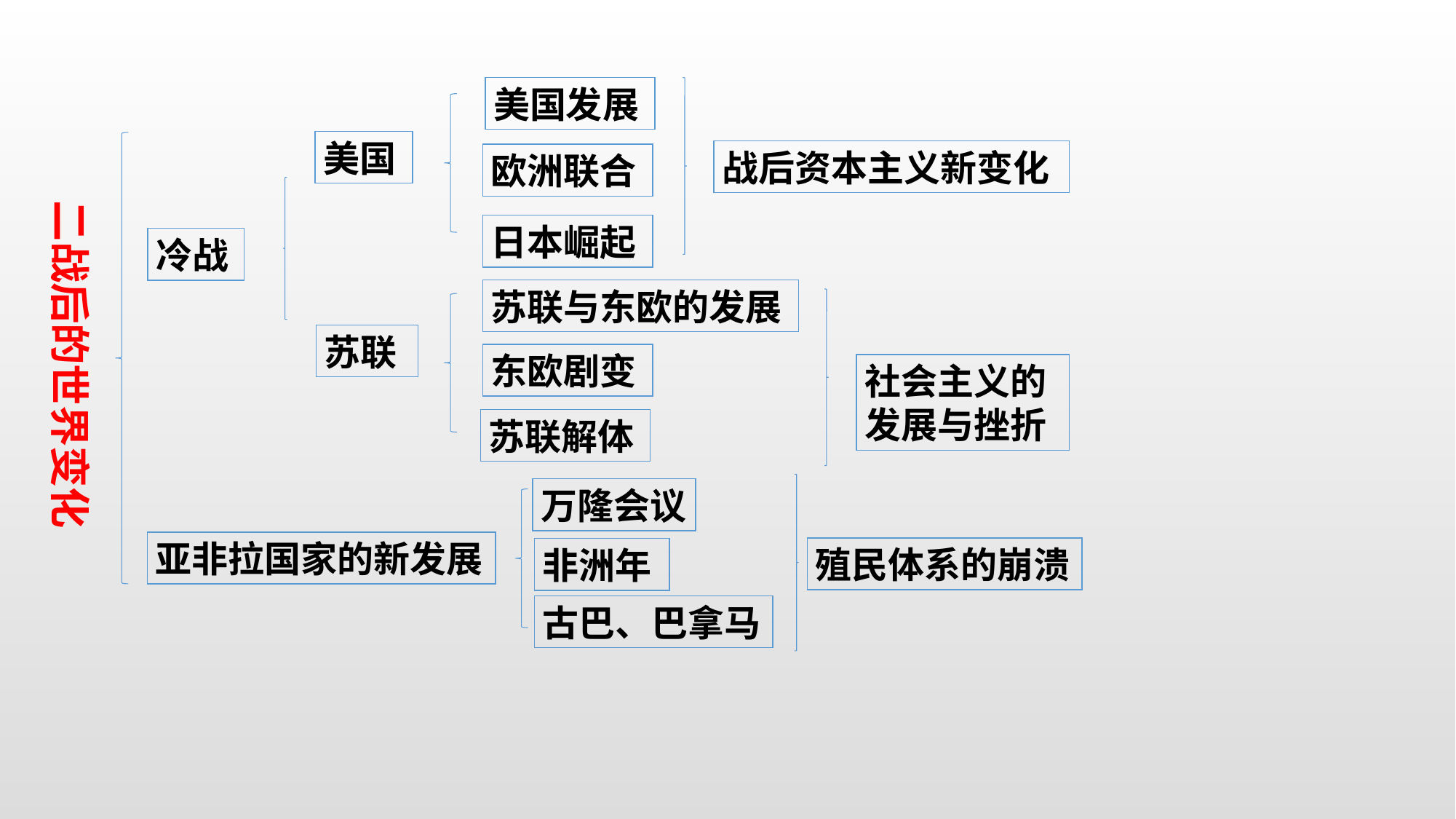

美国发展

美国

战后资本主义新变化
欧洲联合

二战后的世界变化
日本崛起
冷战
苏联与东欧的发展

苏联
东欧剧变
社会主义的发展与挫折
苏联解体

万隆会议

亚非拉国家的新发展
殖民体系的崩溃
非洲年
古巴、巴拿马